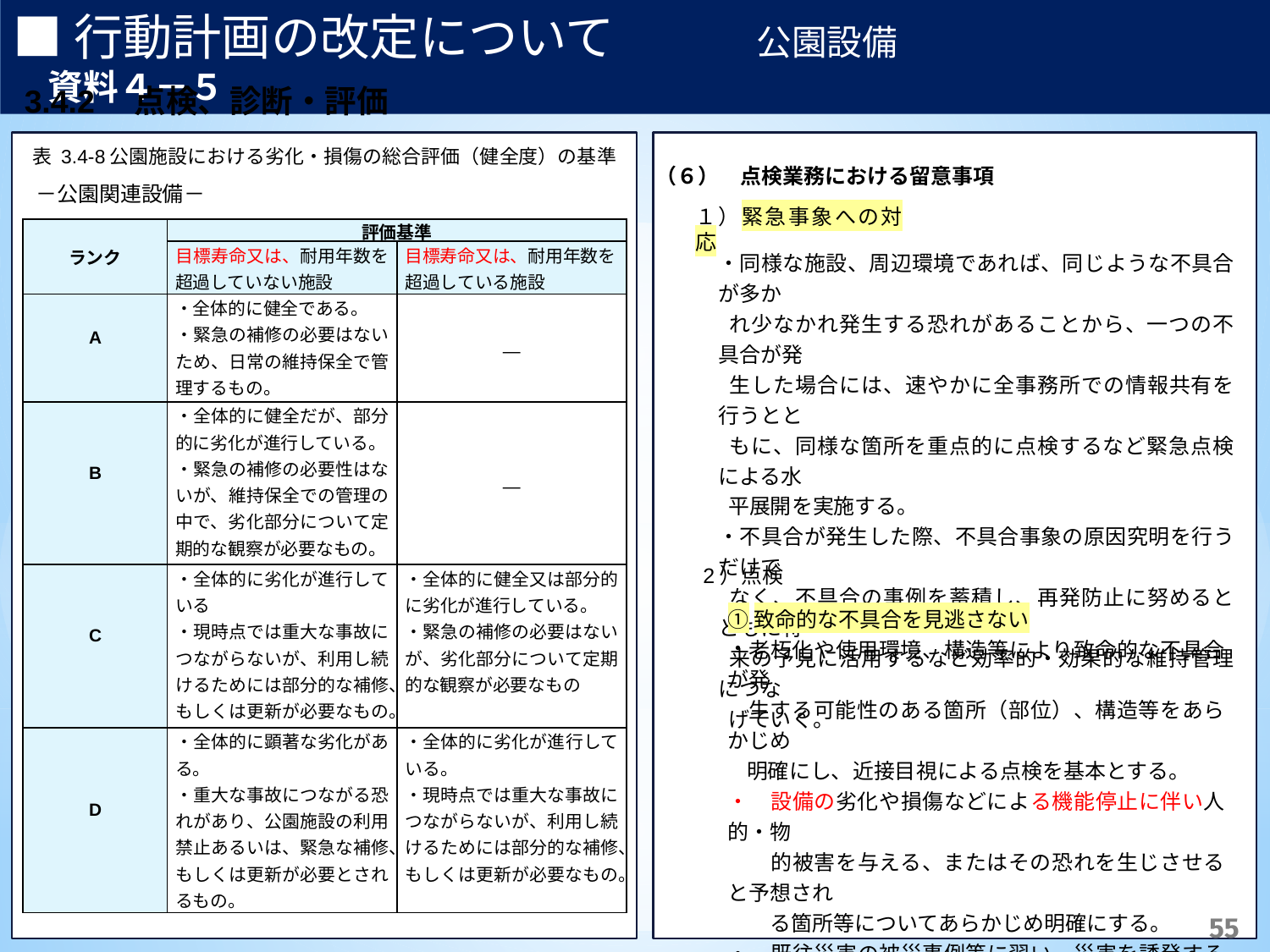

■行動計画の改定について　　　　公園設備　　　　　　　　　　　資料４－５
3.4.2　点検、診断・評価
(1)　基本的な考え方
【補足】	体制は主に行っている実施主体を記載しており、これによらない場合もある。
※1	日常点検の頻度は当該路線により異なり、交通量2万台/日以上の路線では週2回、それ以外では週1回の頻度で実施。
※2	臨時的に行う緊急点検等は必要に応じて随意実施。

表 3.4‑8公園施設における劣化・損傷の総合評価（健全度）の基準
（６）　点検業務における留意事項
－公園関連設備－
１）緊急事象への対応
| ランク | 評価基準 |  |
| --- | --- | --- |
|  | 目標寿命又は、耐用年数を超過していない施設 | 目標寿命又は、耐用年数を超過している施設 |
| A | ・全体的に健全である。 ・緊急の補修の必要はないため、日常の維持保全で管理するもの。 | ― |
| B | ・全体的に健全だが、部分的に劣化が進行している。 ・緊急の補修の必要性はないが、維持保全での管理の中で、劣化部分について定期的な観察が必要なもの。 | ― |
| C | ・全体的に劣化が進行している ・現時点では重大な事故につながらないが、利用し続けるためには部分的な補修、もしくは更新が必要なもの。 | ・全体的に健全又は部分的に劣化が進行している。 ・緊急の補修の必要はないが、劣化部分について定期的な観察が必要なもの |
| D | ・全体的に顕著な劣化がある。 ・重大な事故につながる恐れがあり、公園施設の利用禁止あるいは、緊急な補修、もしくは更新が必要とされるもの。 | ・全体的に劣化が進行している。 ・現時点では重大な事故につながらないが、利用し続けるためには部分的な補修、もしくは更新が必要なもの。 |
・同様な施設、周辺環境であれば、同じような不具合が多か
 れ少なかれ発生する恐れがあることから、一つの不具合が発
 生した場合には、速やかに全事務所での情報共有を行うとと
 もに、同様な箇所を重点的に点検するなど緊急点検による水
 平展開を実施する。
・不具合が発生した際、不具合事象の原因究明を行うだけで
 なく、不具合の事例を蓄積し、再発防止に努めるとともに将
 来の予見に活用するなど効率的・効果的な維持管理につな
 げていく。
2）点検
①致命的な不具合を見逃さない
老朽化や使用環境、構造等により致命的な不具合が発
   生する可能性のある箇所（部位）、構造等をあらかじめ
   明確にし、近接目視による点検を基本とする。
・　設備の劣化や損傷などによる機能停止に伴い人的・物
　　的被害を与える、またはその恐れを生じさせると予想され
　　る箇所等についてあらかじめ明確にする。
・　既往災害の被災事例等に習い、災害を誘発する可能
　　性のある箇所等についてあらかじめ明確にする。

55